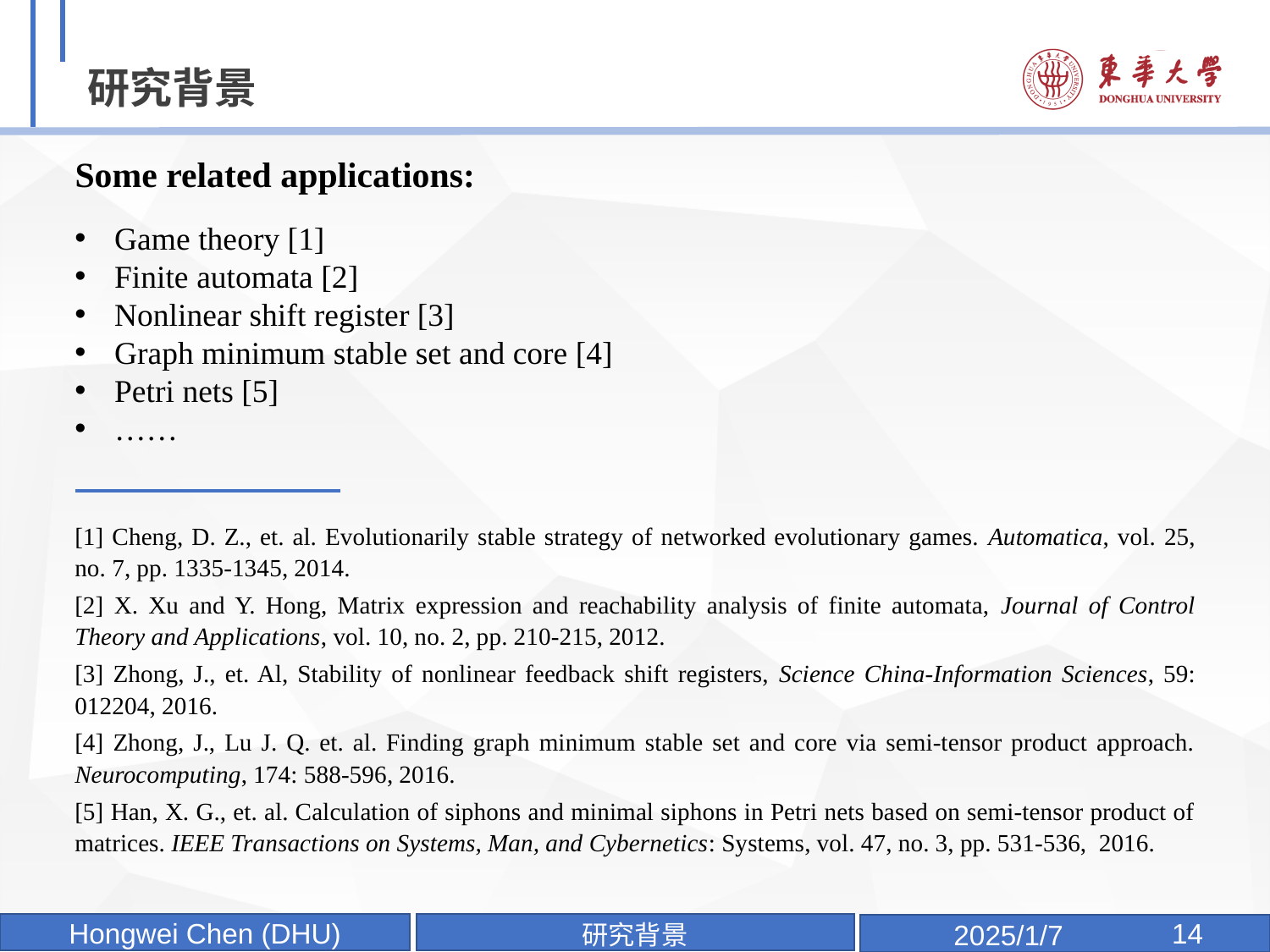

# 研究背景
Some related applications:
Game theory [1]
Finite automata [2]
Nonlinear shift register [3]
Graph minimum stable set and core [4]
Petri nets [5]
……
[1] Cheng, D. Z., et. al. Evolutionarily stable strategy of networked evolutionary games. Automatica, vol. 25, no. 7, pp. 1335-1345, 2014.
[2] X. Xu and Y. Hong, Matrix expression and reachability analysis of finite automata, Journal of Control Theory and Applications, vol. 10, no. 2, pp. 210-215, 2012.
[3] Zhong, J., et. Al, Stability of nonlinear feedback shift registers, Science China-Information Sciences, 59: 012204, 2016.
[4] Zhong, J., Lu J. Q. et. al. Finding graph minimum stable set and core via semi-tensor product approach. Neurocomputing, 174: 588-596, 2016.
[5] Han, X. G., et. al. Calculation of siphons and minimal siphons in Petri nets based on semi-tensor product of matrices. IEEE Transactions on Systems, Man, and Cybernetics: Systems, vol. 47, no. 3, pp. 531-536,  2016.

14
研究背景
2025/1/7